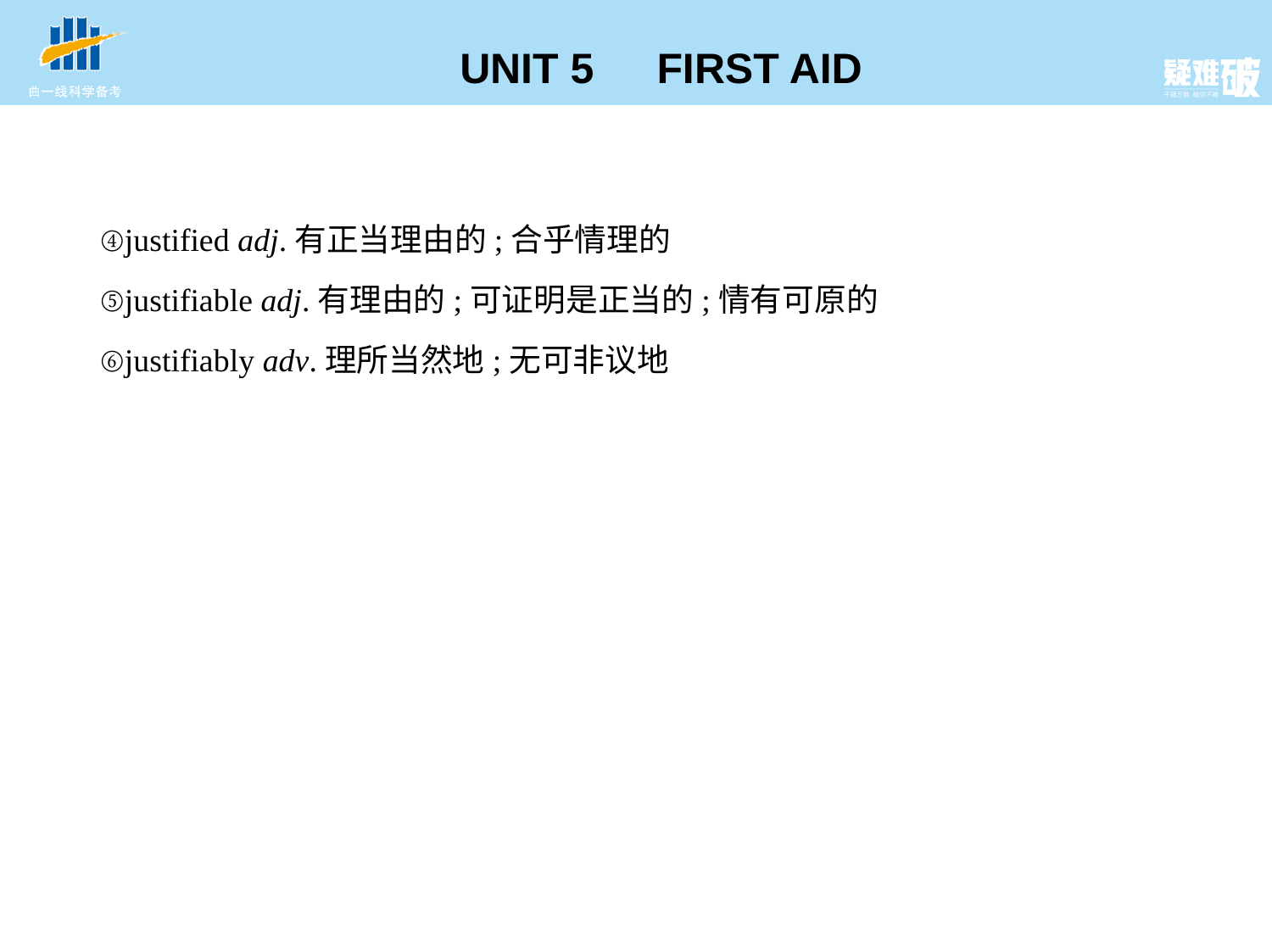

④justified adj.有正当理由的;合乎情理的
⑤justifiable adj.有理由的;可证明是正当的;情有可原的
⑥justifiably adv.理所当然地;无可非议地